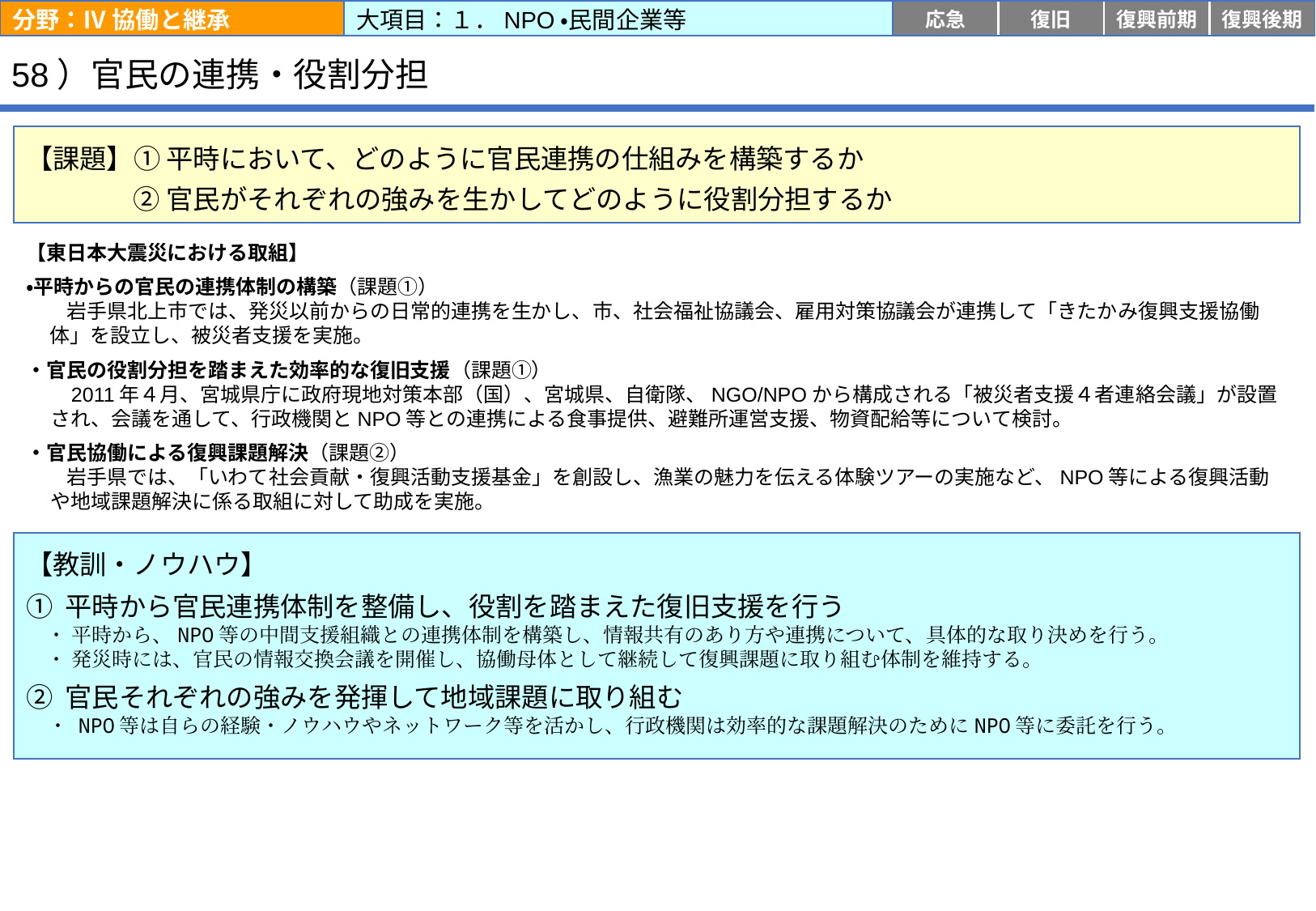

分野：Ⅳ 協働と継承
大項目：１．NPO・民間企業等
応急
復旧
復興前期
復興後期

# 58）官民の連携・役割分担
【課題】① 平時において、どのように官民連携の仕組みを構築するか
　　　　② 官民がそれぞれの強みを生かしてどのように役割分担するか
【東日本大震災における取組】
・平時からの官民の連携体制の構築（課題①）
　　岩手県北上市では、発災以前からの日常的連携を生かし、市、社会福祉協議会、雇用対策協議会が連携して「きたかみ復興支援協働体」を設立し、被災者支援を実施。
・官民の役割分担を踏まえた効率的な復旧支援（課題①）
　　2011年４月、宮城県庁に政府現地対策本部（国）、宮城県、自衛隊、NGO/NPOから構成される「被災者支援４者連絡会議」が設置され、会議を通して、行政機関とNPO等との連携による食事提供、避難所運営支援、物資配給等について検討。
・官民協働による復興課題解決（課題②）
　　岩手県では、「いわて社会貢献・復興活動支援基金」を創設し、漁業の魅力を伝える体験ツアーの実施など、NPO等による復興活動や地域課題解決に係る取組に対して助成を実施。
【教訓・ノウハウ】
① 平時から官民連携体制を整備し、役割を踏まえた復旧支援を行う
　・ 平時から、NPO等の中間支援組織との連携体制を構築し、情報共有のあり方や連携について、具体的な取り決めを行う。
　・ 発災時には、官民の情報交換会議を開催し、協働母体として継続して復興課題に取り組む体制を維持する。
② 官民それぞれの強みを発揮して地域課題に取り組む
　・ NPO等は自らの経験・ノウハウやネットワーク等を活かし、行政機関は効率的な課題解決のためにNPO等に委託を行う。